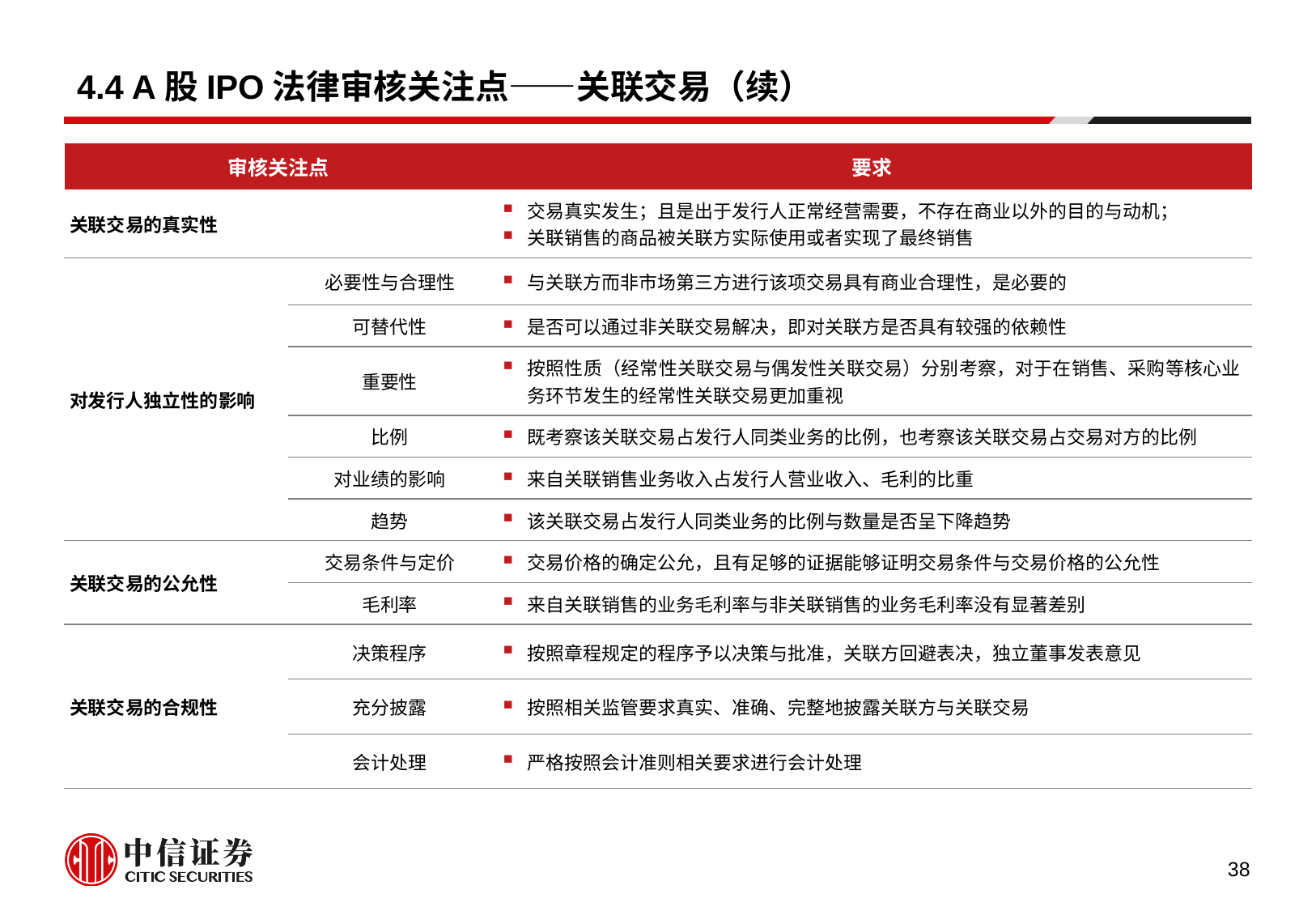

# 4.4 A股IPO法律审核关注点——关联交易（续）
| 审核关注点 |  | 要求 |
| --- | --- | --- |
| 关联交易的真实性 |  | 交易真实发生；且是出于发行人正常经营需要，不存在商业以外的目的与动机； 关联销售的商品被关联方实际使用或者实现了最终销售 |
| 对发行人独立性的影响 | 必要性与合理性 | 与关联方而非市场第三方进行该项交易具有商业合理性，是必要的 |
|  | 可替代性 | 是否可以通过非关联交易解决，即对关联方是否具有较强的依赖性 |
|  | 重要性 | 按照性质（经常性关联交易与偶发性关联交易）分别考察，对于在销售、采购等核心业务环节发生的经常性关联交易更加重视 |
|  | 比例 | 既考察该关联交易占发行人同类业务的比例，也考察该关联交易占交易对方的比例 |
|  | 对业绩的影响 | 来自关联销售业务收入占发行人营业收入、毛利的比重 |
|  | 趋势 | 该关联交易占发行人同类业务的比例与数量是否呈下降趋势 |
| 关联交易的公允性 | 交易条件与定价 | 交易价格的确定公允，且有足够的证据能够证明交易条件与交易价格的公允性 |
|  | 毛利率 | 来自关联销售的业务毛利率与非关联销售的业务毛利率没有显著差别 |
| 关联交易的合规性 | 决策程序 | 按照章程规定的程序予以决策与批准，关联方回避表决，独立董事发表意见 |
|  | 充分披露 | 按照相关监管要求真实、准确、完整地披露关联方与关联交易 |
|  | 会计处理 | 严格按照会计准则相关要求进行会计处理 |